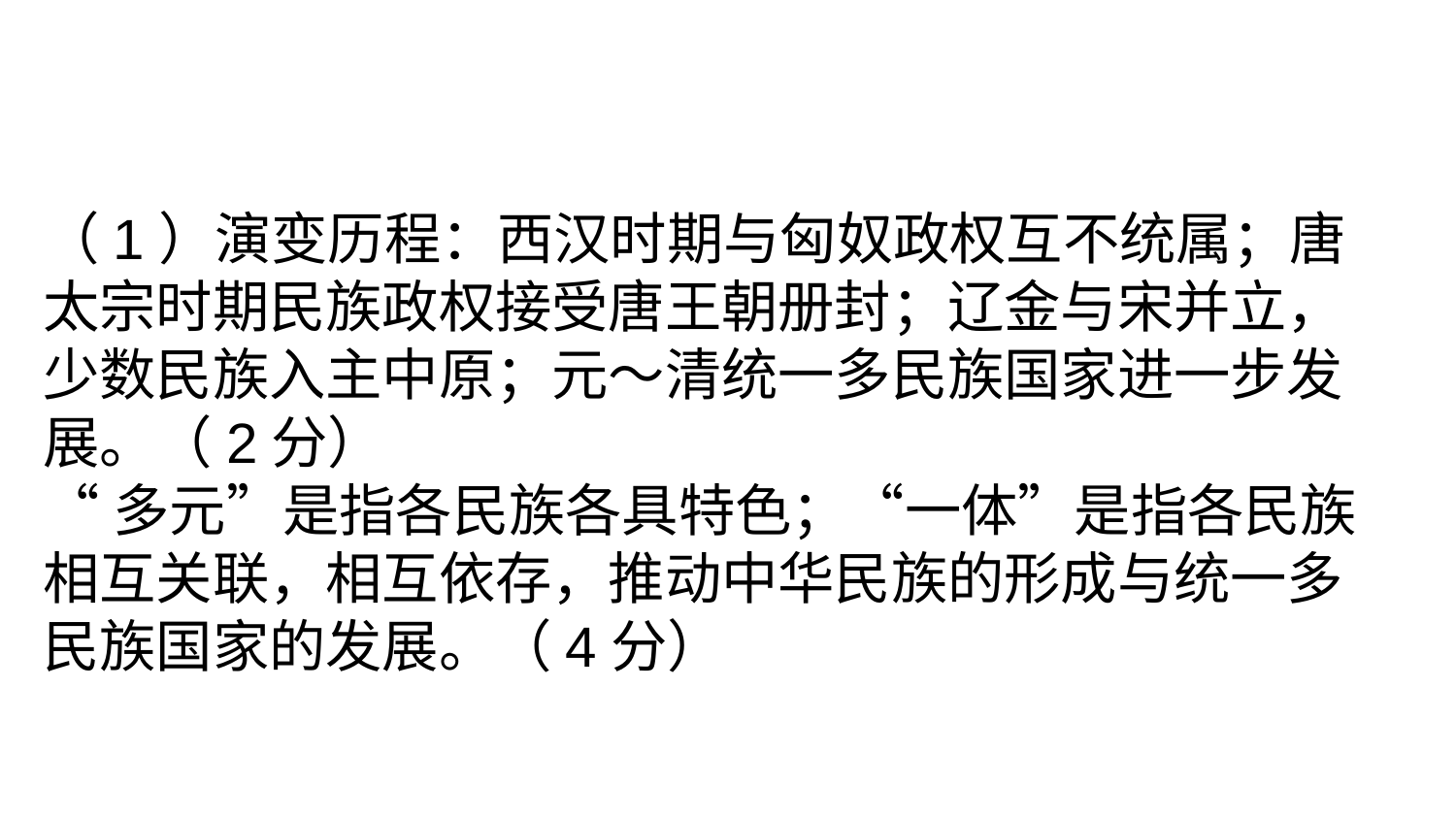

（1）演变历程：西汉时期与匈奴政权互不统属；唐太宗时期民族政权接受唐王朝册封；辽金与宋并立，少数民族入主中原；元～清统一多民族国家进一步发展。（2分）
“多元”是指各民族各具特色；“一体”是指各民族相互关联，相互依存，推动中华民族的形成与统一多民族国家的发展。（4分）